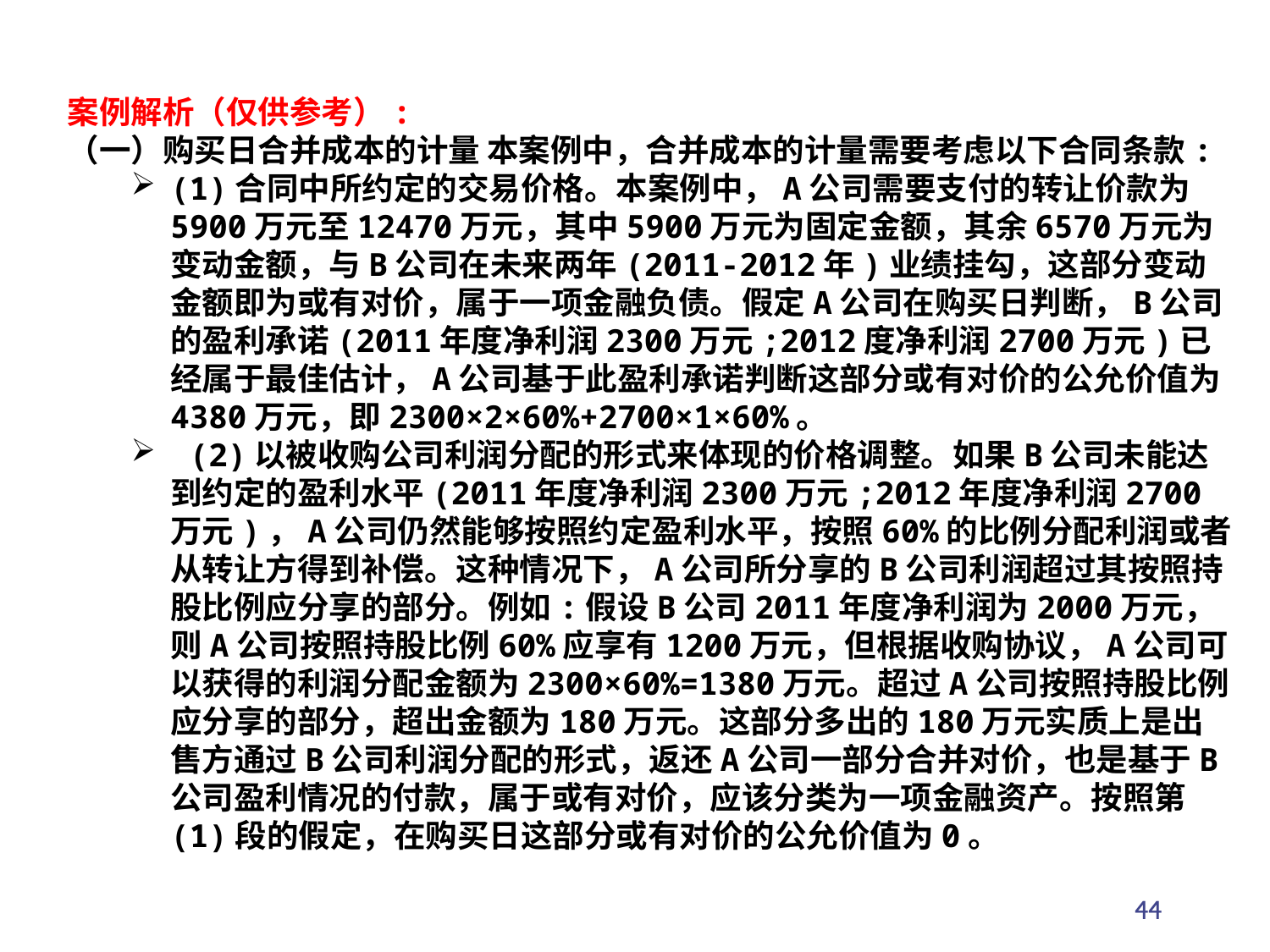

案例解析（仅供参考）:
（一）购买日合并成本的计量 本案例中，合并成本的计量需要考虑以下合同条款:
(1)合同中所约定的交易价格。本案例中，A公司需要支付的转让价款为5900万元至12470万元，其中5900万元为固定金额，其余6570万元为变动金额，与B公司在未来两年(2011-2012年)业绩挂勾，这部分变动金额即为或有对价，属于一项金融负债。假定A公司在购买日判断，B公司的盈利承诺(2011年度净利润2300万元;2012度净利润2700万元)已经属于最佳估计，A公司基于此盈利承诺判断这部分或有对价的公允价值为4380万元，即2300×2×60%+2700×1×60%。
 (2)以被收购公司利润分配的形式来体现的价格调整。如果B公司未能达到约定的盈利水平(2011年度净利润2300万元;2012年度净利润2700万元)，A公司仍然能够按照约定盈利水平，按照60%的比例分配利润或者从转让方得到补偿。这种情况下，A公司所分享的B公司利润超过其按照持股比例应分享的部分。例如:假设B公司2011年度净利润为2000万元，则A公司按照持股比例60%应享有1200万元，但根据收购协议，A公司可以获得的利润分配金额为2300×60%=1380万元。超过A公司按照持股比例应分享的部分，超出金额为180万元。这部分多出的180万元实质上是出售方通过B公司利润分配的形式，返还A公司一部分合并对价，也是基于B公司盈利情况的付款，属于或有对价，应该分类为一项金融资产。按照第(1)段的假定，在购买日这部分或有对价的公允价值为0。
44